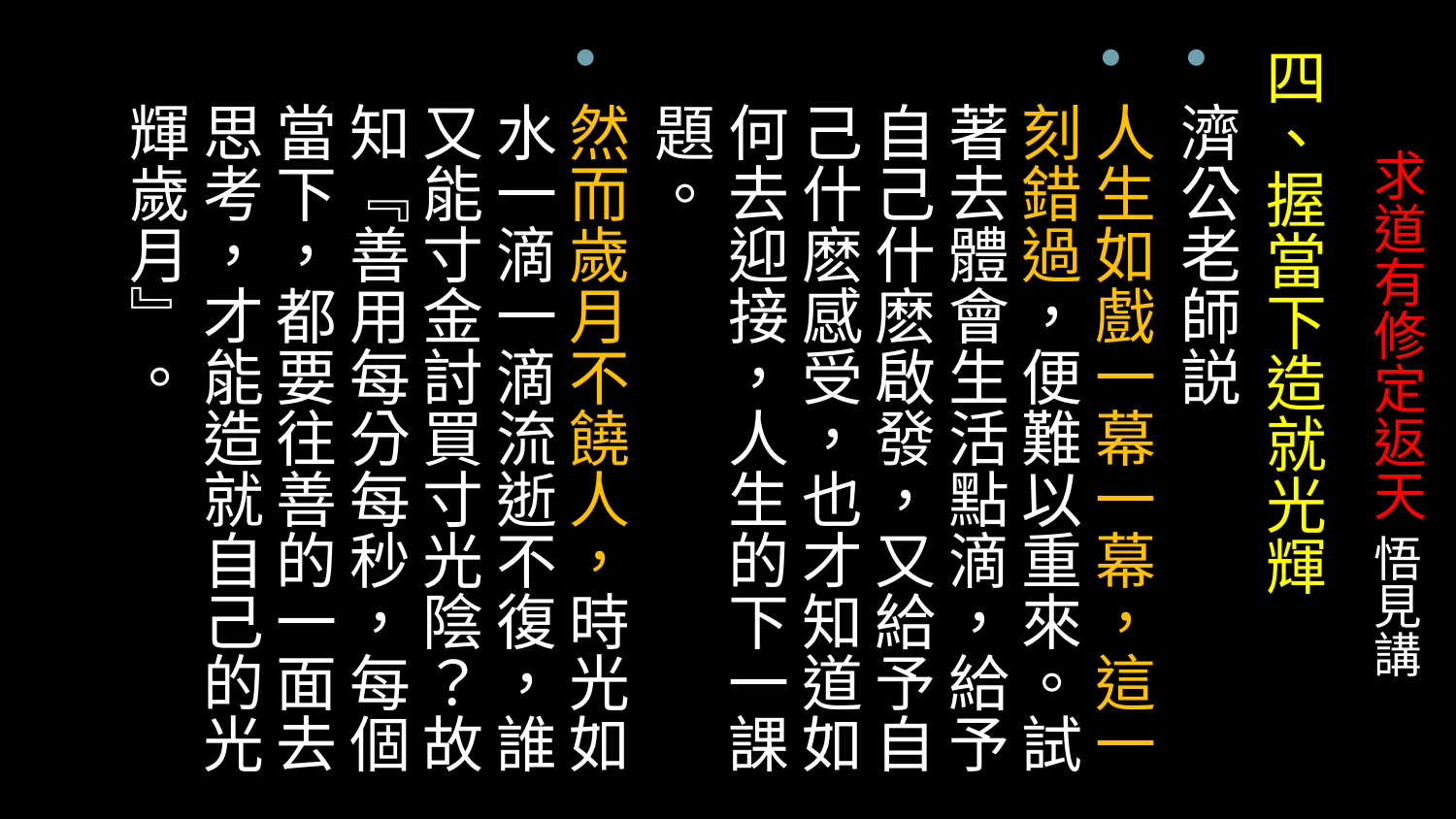

四、握當下造就光輝
濟公老師説
人生如戲一幕一幕，這一刻錯過，便難以重來。試著去體會生活點滴，給予自己什麽啟發，又給予自己什麽感受，也才知道如何去迎接，人生的下一課題。
然而歲月不饒人，時光如水一滴一滴流逝不復，誰又能寸金討買寸光陰？故知『善用每分每秒，每個當下，都要往善的一面去思考，才能造就自己的光輝歲月』。

# 求道有修定返天 悟見講